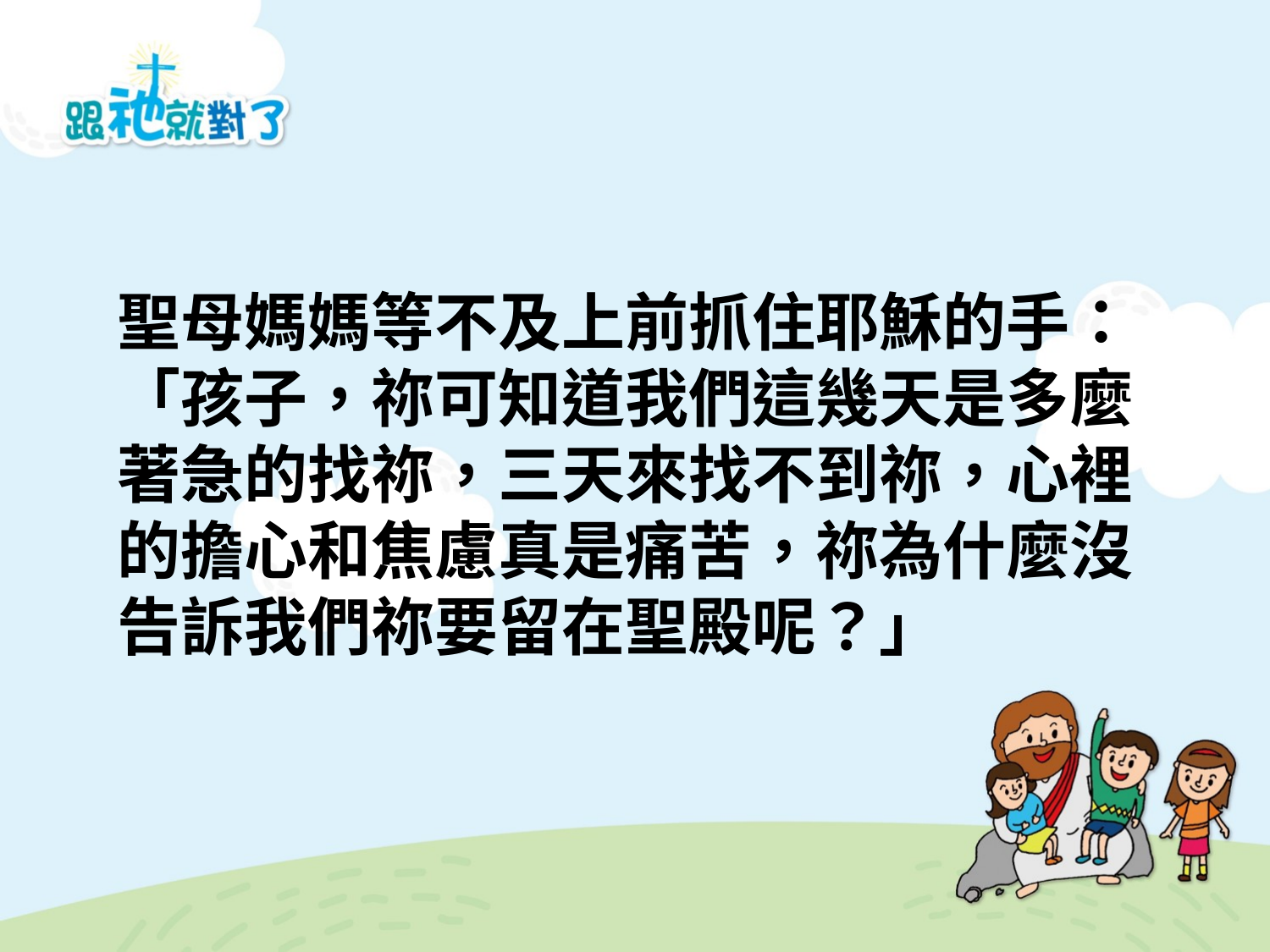

聖母媽媽等不及上前抓住耶穌的手：「孩子，祢可知道我們這幾天是多麼著急的找祢，三天來找不到祢，心裡的擔心和焦慮真是痛苦，祢為什麼沒告訴我們祢要留在聖殿呢？」